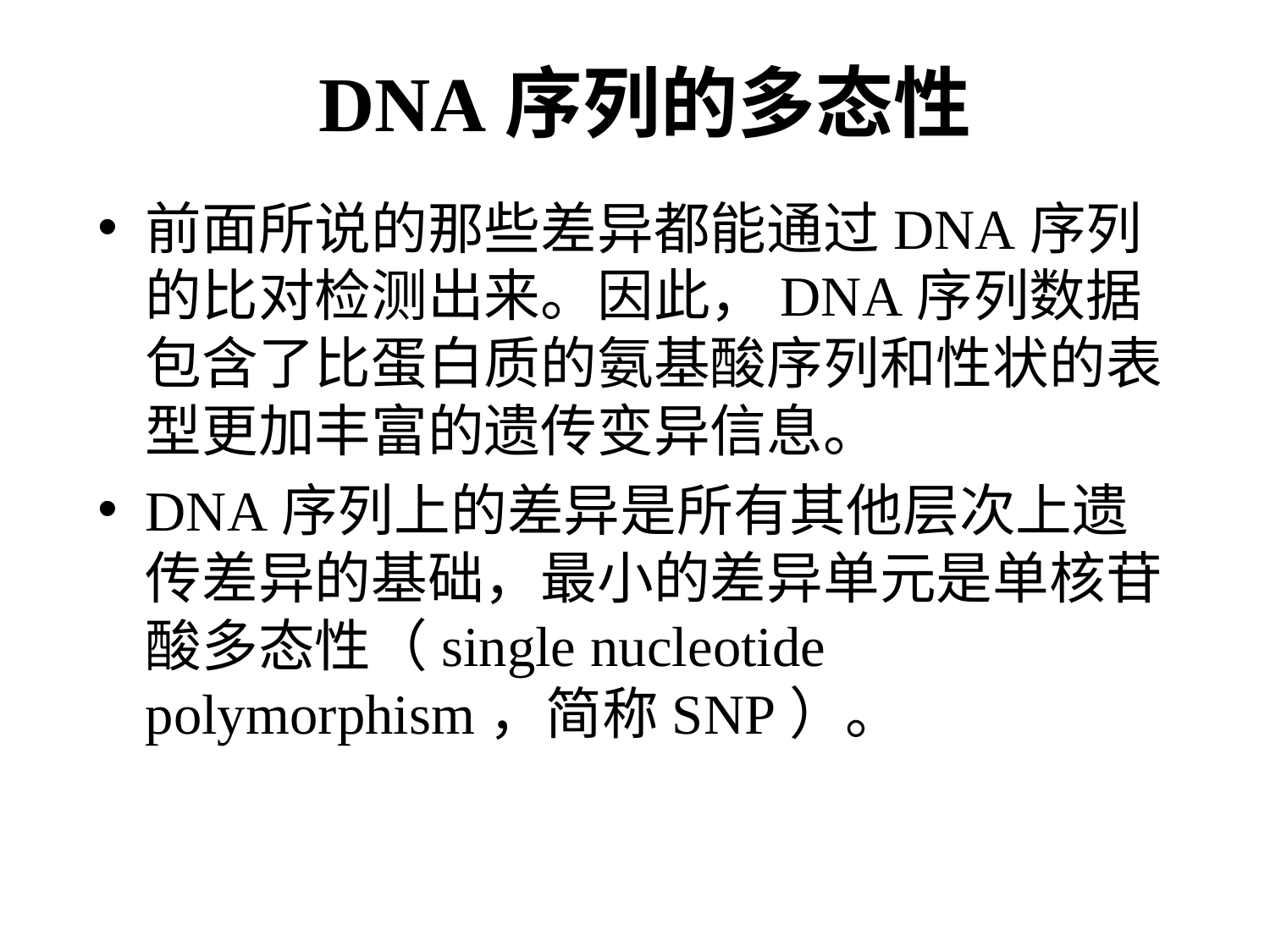

# DNA序列的多态性
前面所说的那些差异都能通过DNA序列的比对检测出来。因此，DNA序列数据包含了比蛋白质的氨基酸序列和性状的表型更加丰富的遗传变异信息。
DNA序列上的差异是所有其他层次上遗传差异的基础，最小的差异单元是单核苷酸多态性（single nucleotide polymorphism，简称SNP）。